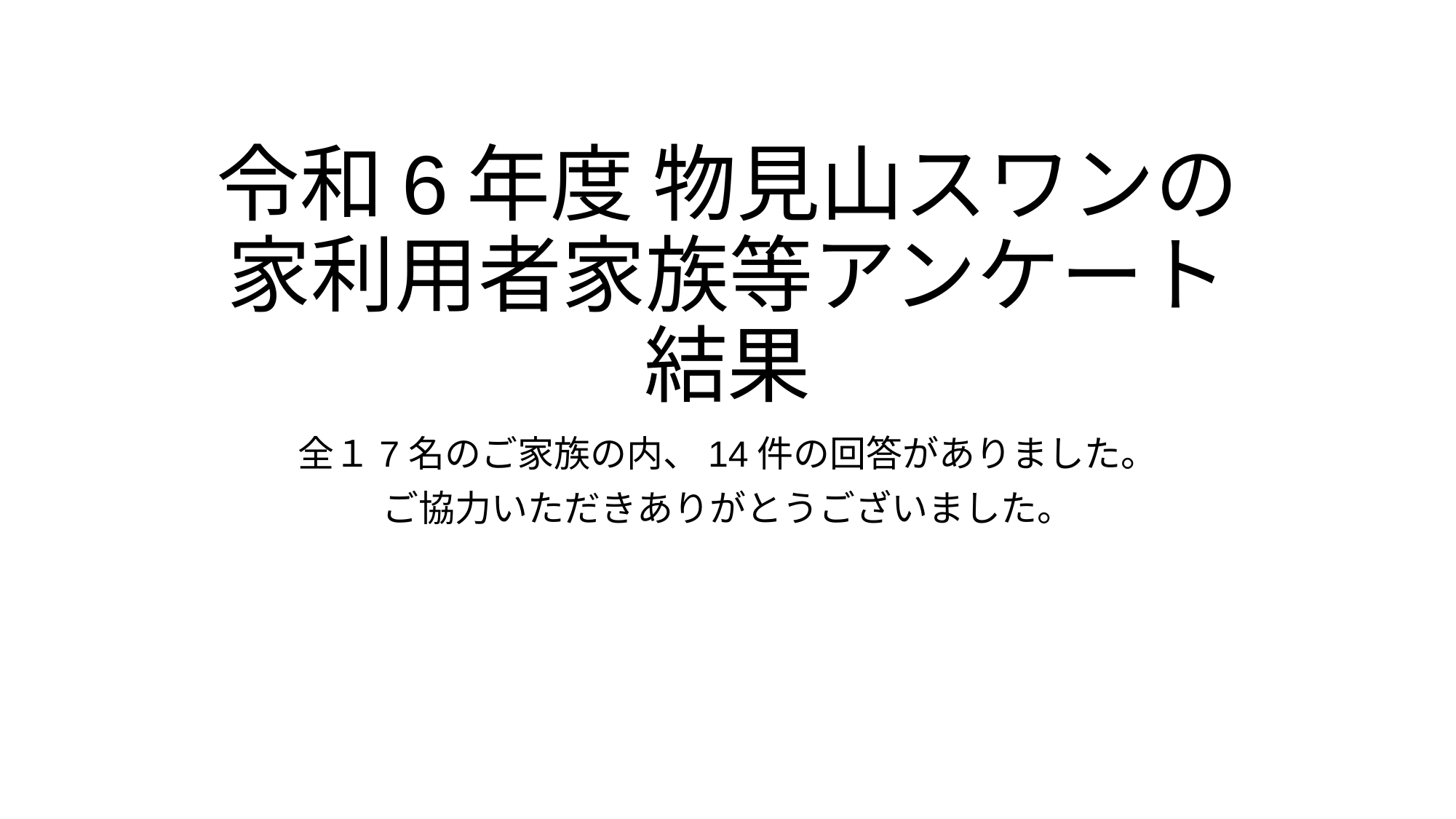

# 令和6年度 物見山スワンの家利用者家族等アンケート 結果
全１7名のご家族の内、14件の回答がありました。
ご協力いただきありがとうございました。